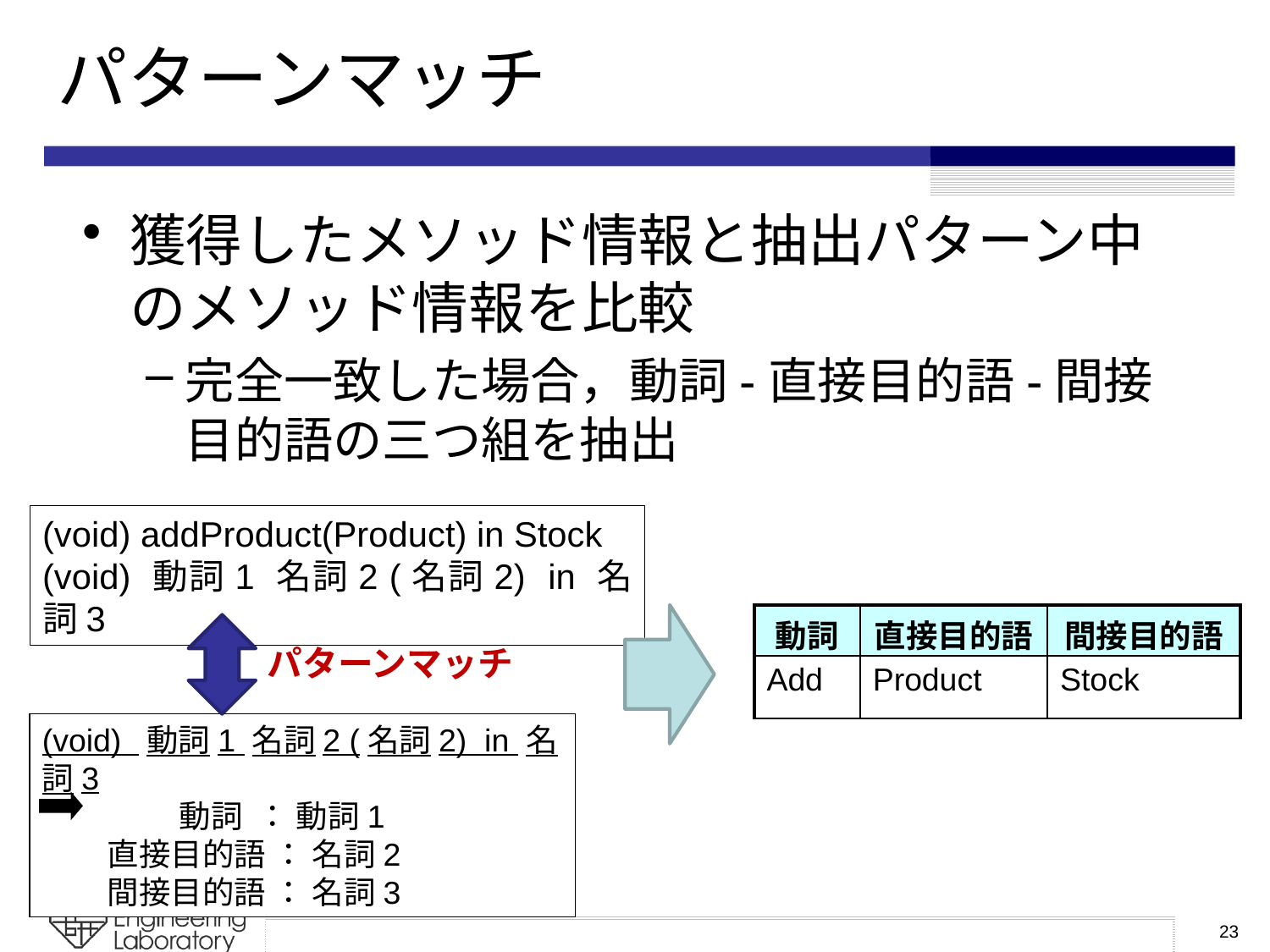

# パターンマッチ
獲得したメソッド情報と抽出パターン中のメソッド情報を比較
完全一致した場合，動詞-直接目的語-間接目的語の三つ組を抽出
(void) addProduct(Product) in Stock
(void) 動詞1 名詞2 (名詞2)  in 名詞3

| 動詞 | 直接目的語 | 間接目的語 |
| --- | --- | --- |
| Add | Product | Stock |

パターンマッチ
(void)  動詞1 名詞2 (名詞2)  in 名詞3
                  動詞  ： 動詞1
        直接目的語 ： 名詞2
        間接目的語 ： 名詞3

23